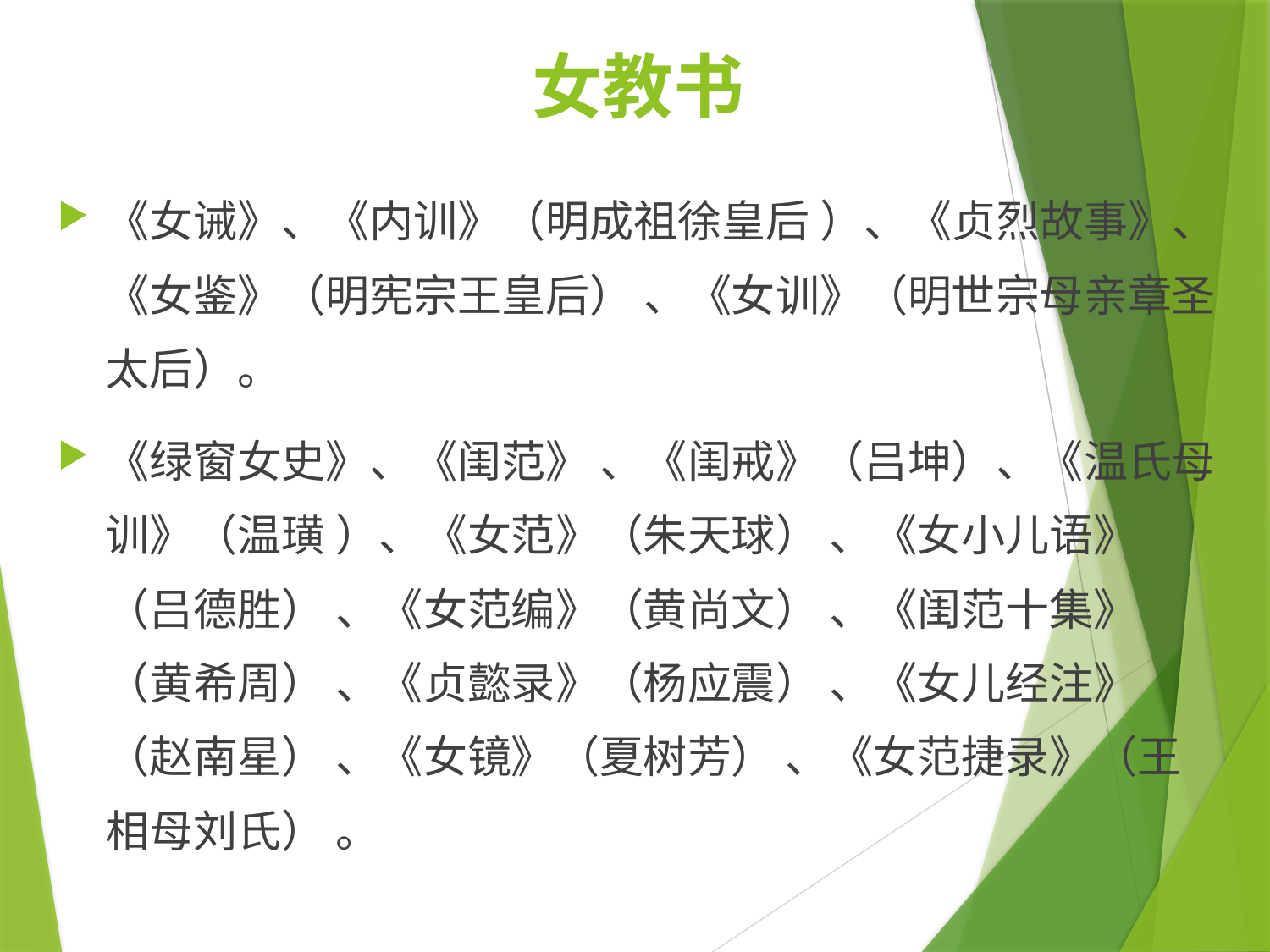

# 女教书
《女诫》、《内训》（明成祖徐皇后 ）、《贞烈故事》、《女鉴》（明宪宗王皇后） 、《女训》（明世宗母亲章圣太后）。
《绿窗女史》、《闺范》 、《闺戒》（吕坤）、《温氏母训》（温璜 ）、《女范》（朱天球） 、《女小儿语》（吕德胜） 、《女范编》（黄尚文） 、《闺范十集》（黄希周） 、《贞懿录》（杨应震） 、《女儿经注》（赵南星） 、《女镜》（夏树芳） 、《女范捷录》（王相母刘氏） 。